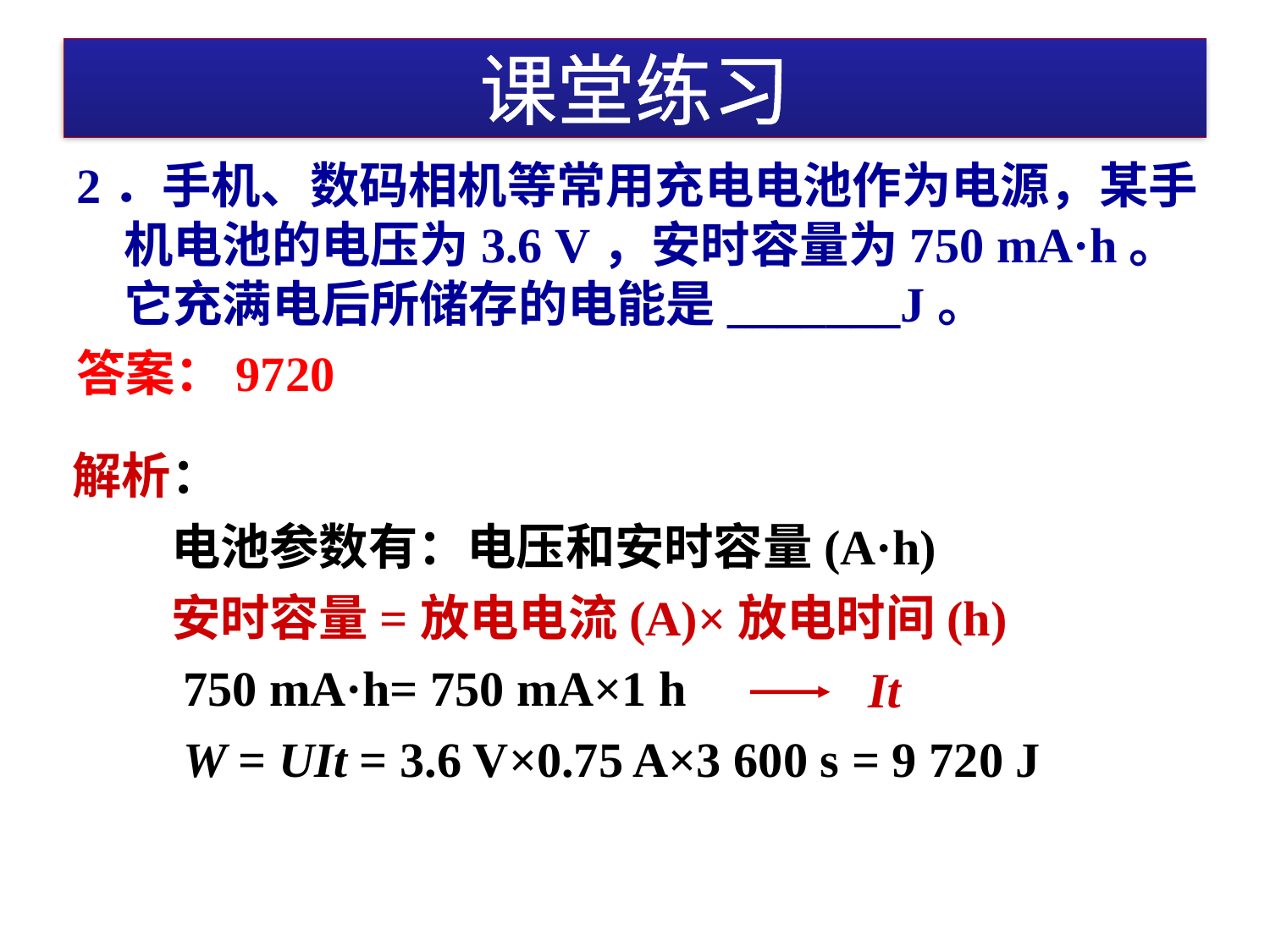

# 课堂练习
2．手机、数码相机等常用充电电池作为电源，某手机电池的电压为3.6 V，安时容量为750 mA·h。它充满电后所储存的电能是_______J。
答案：9720
解析：
　　电池参数有：电压和安时容量(A·h)
　　安时容量=放电电流(A)×放电时间(h)
　　750 mA·h= 750 mA×1 h
　　W = UIt = 3.6 V×0.75 A×3 600 s = 9 720 J
It